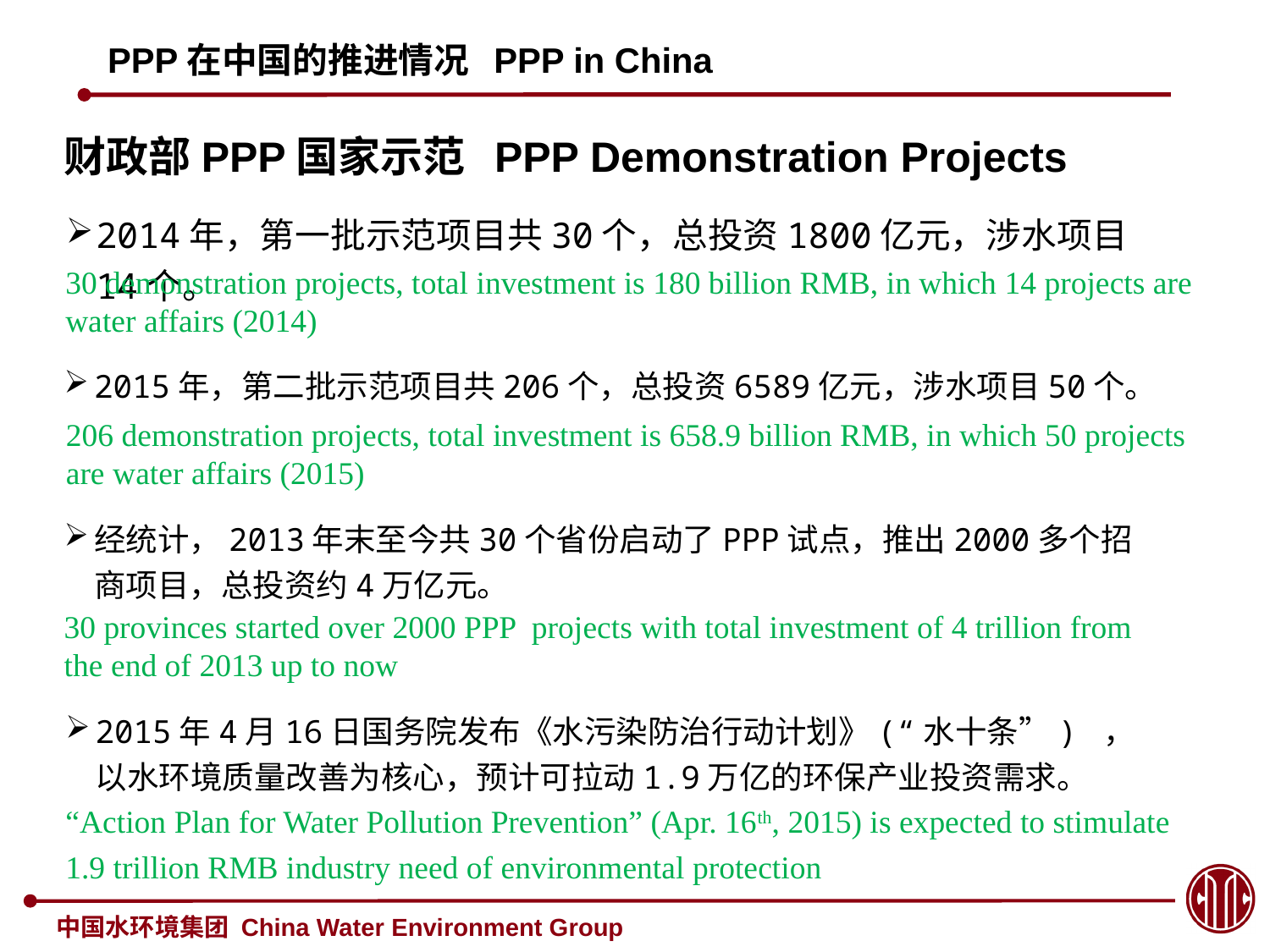

# PPP在中国的推进情况  PPP in China

财政部PPP国家示范  PPP Demonstration Projects
2014年，第一批示范项目共30个，总投资1800亿元，涉水项目14个。
30 demonstration projects, total investment is 180 billion RMB, in which 14 projects are water affairs (2014)
2015年，第二批示范项目共206个，总投资6589亿元，涉水项目50个。
206 demonstration projects, total investment is 658.9 billion RMB, in which 50 projects are water affairs (2015)
经统计，2013年末至今共30个省份启动了PPP试点，推出2000多个招商项目，总投资约4万亿元。
30 provinces started over 2000 PPP  projects with total investment of 4 trillion from the end of 2013 up to now
2015年4月16日国务院发布《水污染防治行动计划》(“水十条”) ，以水环境质量改善为核心，预计可拉动1.9万亿的环保产业投资需求。
“Action Plan for Water Pollution Prevention” (Apr. 16th, 2015) is expected to stimulate 1.9 trillion RMB industry need of environmental protection